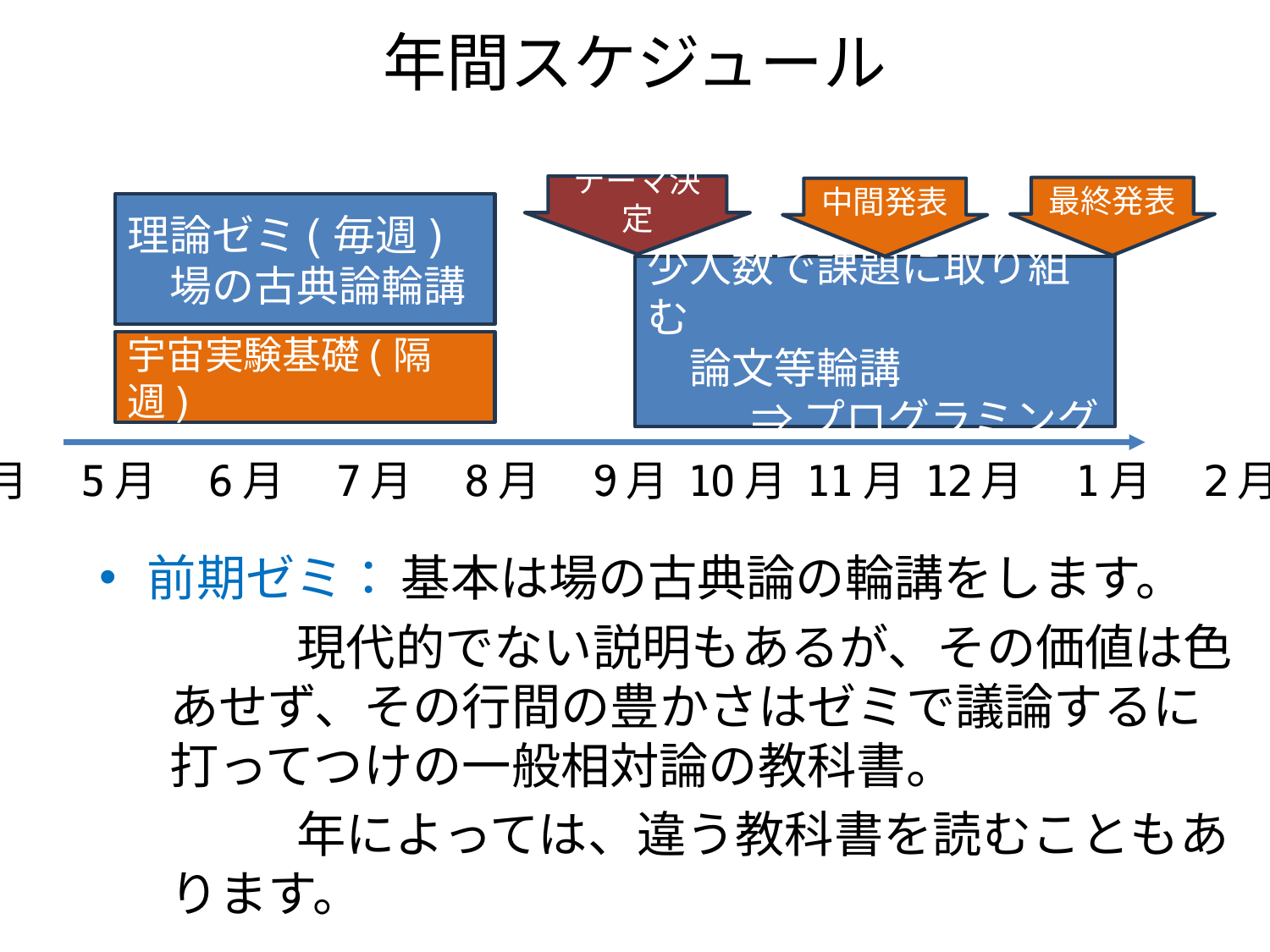

# 年間スケジュール
テーマ決定
最終発表
中間発表
理論ゼミ(毎週)
　場の古典論輪講
少人数で課題に取り組む
　論文等輪講
　　  ⇒ プログラミング
宇宙実験基礎(隔週)
4月　5月　6月　7月　8月　9月 10月 11月 12月　1月　2月
前期ゼミ：	基本は場の古典論の輪講をします。
　　　　現代的でない説明もあるが、その価値は色あせず、その行間の豊かさはゼミで議論するに打ってつけの一般相対論の教科書。
		年によっては、違う教科書を読むこともあります。